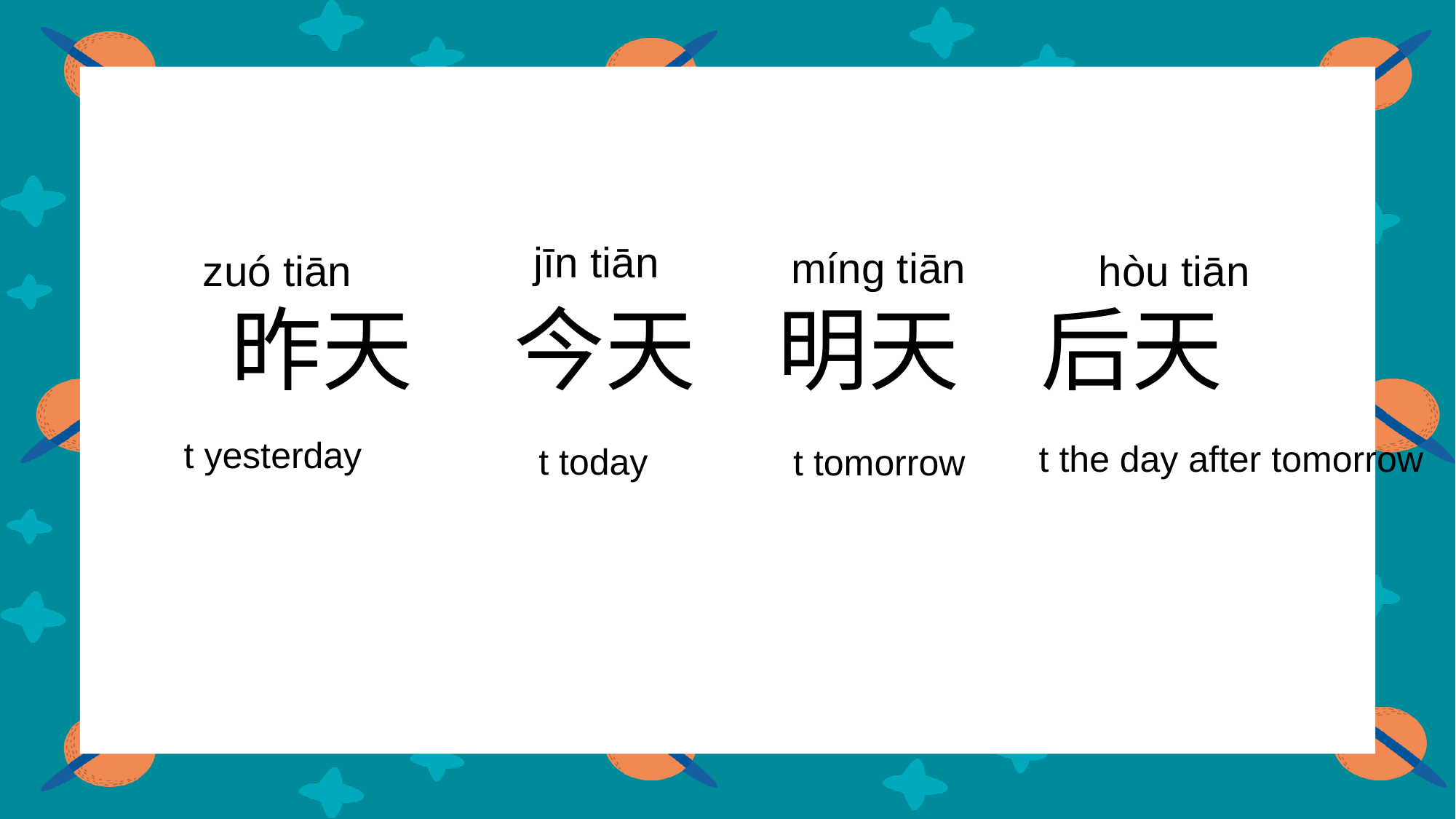

jīn tiān
míng tiān
zuó tiān
hòu tiān
昨天     今天    明天    后天
t yesterday

t the day after tomorrow

t today

t tomorrow